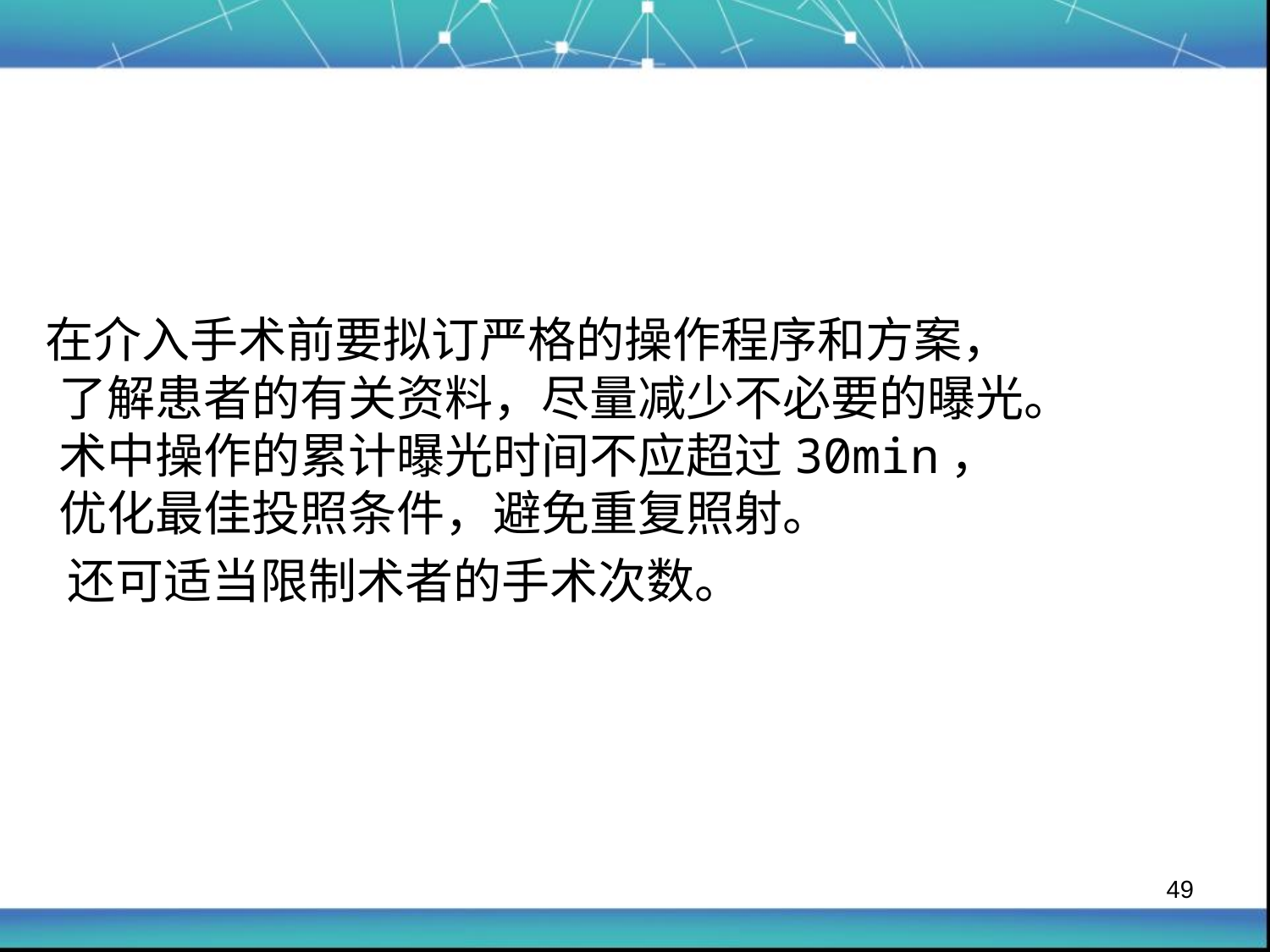

在介入手术前要拟订严格的操作程序和方案，了解患者的有关资料，尽量减少不必要的曝光。术中操作的累计曝光时间不应超过30min，优化最佳投照条件，避免重复照射。
    还可适当限制术者的手术次数。
49